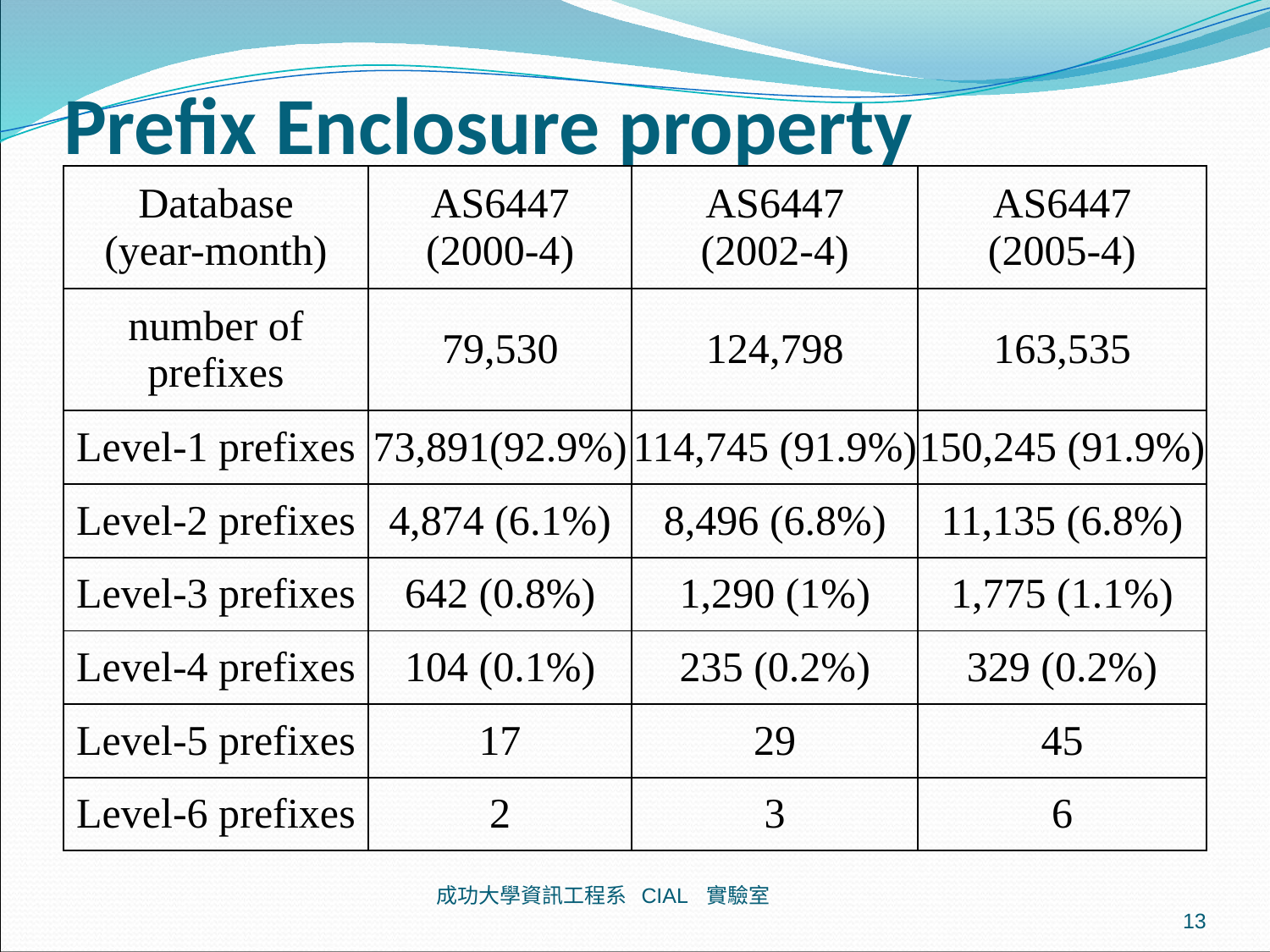

# Prefix Enclosure property
| Database (year-month) | AS6447 (2000-4) | AS6447 (2002-4) | AS6447 (2005-4) |
| --- | --- | --- | --- |
| number of prefixes | 79,530 | 124,798 | 163,535 |
| Level-1 prefixes | 73,891(92.9%) | 114,745 (91.9%) | 150,245 (91.9%) |
| Level-2 prefixes | 4,874 (6.1%) | 8,496 (6.8%) | 11,135 (6.8%) |
| Level-3 prefixes | 642 (0.8%) | 1,290 (1%) | 1,775 (1.1%) |
| Level-4 prefixes | 104 (0.1%) | 235 (0.2%) | 329 (0.2%) |
| Level-5 prefixes | 17 | 29 | 45 |
| Level-6 prefixes | 2 | 3 | 6 |
成功大學資訊工程系  CIAL 實驗室

13